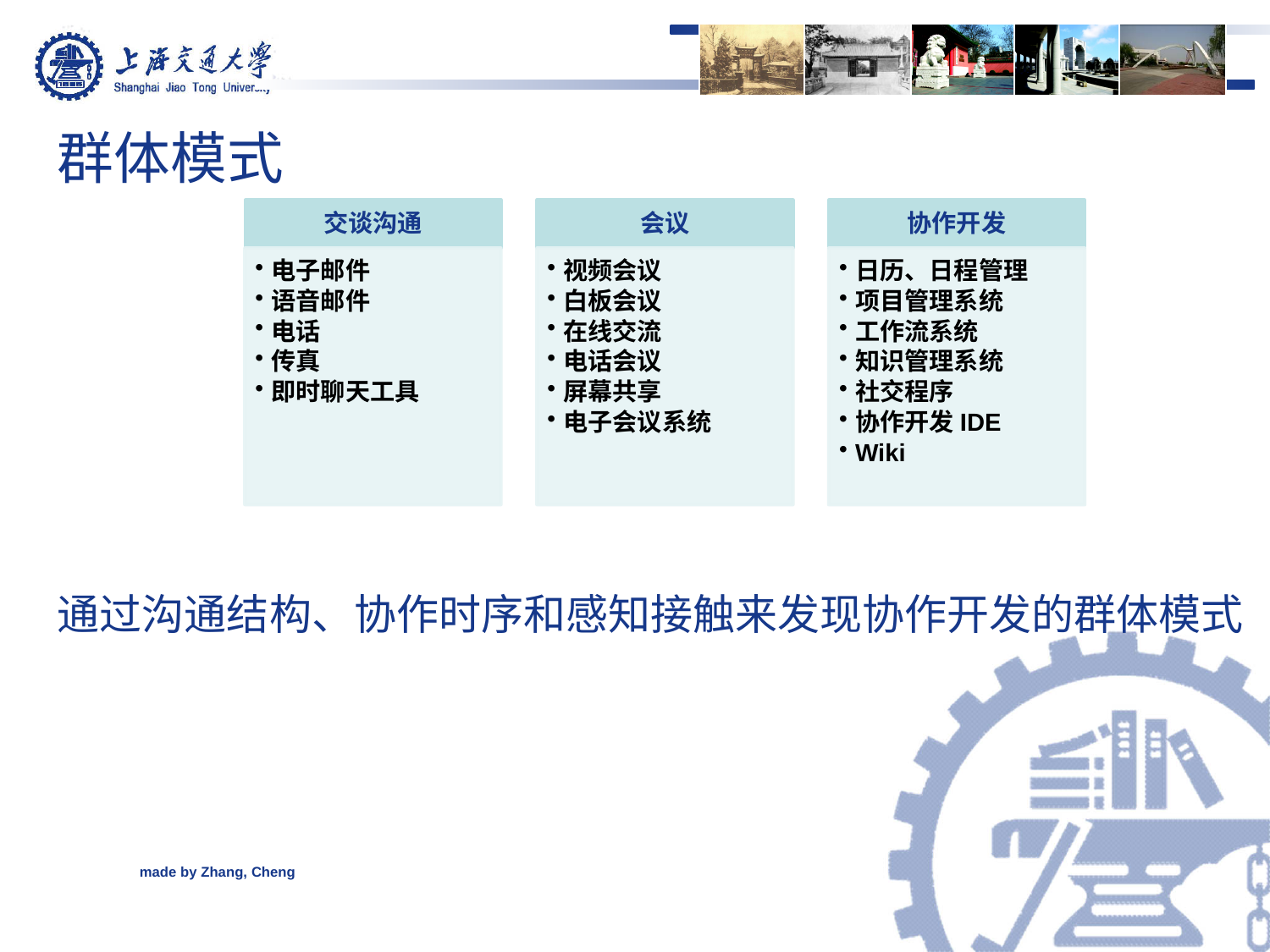

群体模式

交谈沟通
电子邮件
语音邮件
电话
传真
即时聊天工具
会议
视频会议
白板会议
在线交流
电话会议
屏幕共享
电子会议系统
协作开发
日历、日程管理
项目管理系统
工作流系统
知识管理系统
社交程序
协作开发IDE
Wiki
通过沟通结构、协作时序和感知接触来发现协作开发的群体模式
made by Zhang, Cheng